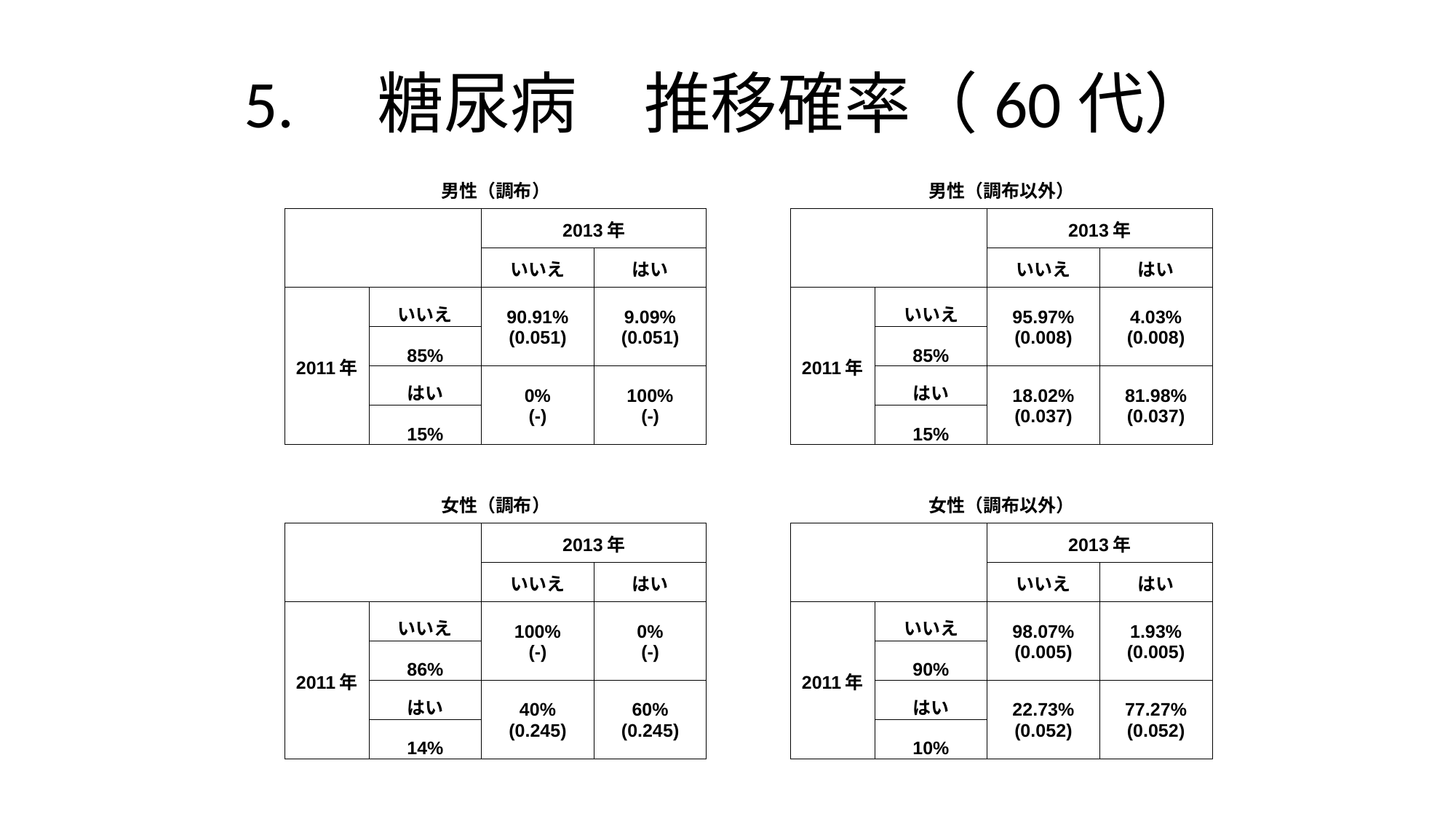

# 5.　糖尿病　推移確率（60代）
| 男性（調布） |  |  |  |  | 男性（調布以外） |  |  |  |
| --- | --- | --- | --- | --- | --- | --- | --- | --- |
|  |  | 2013年 |  |  |  |  | 2013年 |  |
|  |  | いいえ | はい |  |  |  | いいえ | はい |
| 2011年 | いいえ | 90.91% (0.051) | 9.09% (0.051) |  | 2011年 | いいえ | 95.97% (0.008) | 4.03% (0.008) |
|  | 85% |  |  |  |  | 85% |  |  |
|  | はい | 0% (-) | 100% (-) |  |  | はい | 18.02% (0.037) | 81.98% (0.037) |
|  | 15% |  |  |  |  | 15% |  |  |
|  |  |  |  |  |  |  |  |  |
| 女性（調布） |  |  |  |  | 女性（調布以外） |  |  |  |
|  |  | 2013年 |  |  |  |  | 2013年 |  |
|  |  | いいえ | はい |  |  |  | いいえ | はい |
| 2011年 | いいえ | 100% (-) | 0% (-) |  | 2011年 | いいえ | 98.07% (0.005) | 1.93% (0.005) |
|  | 86% |  |  |  |  | 90% |  |  |
|  | はい | 40% (0.245) | 60% (0.245) |  |  | はい | 22.73% (0.052) | 77.27% (0.052) |
|  | 14% |  |  |  |  | 10% |  |  |